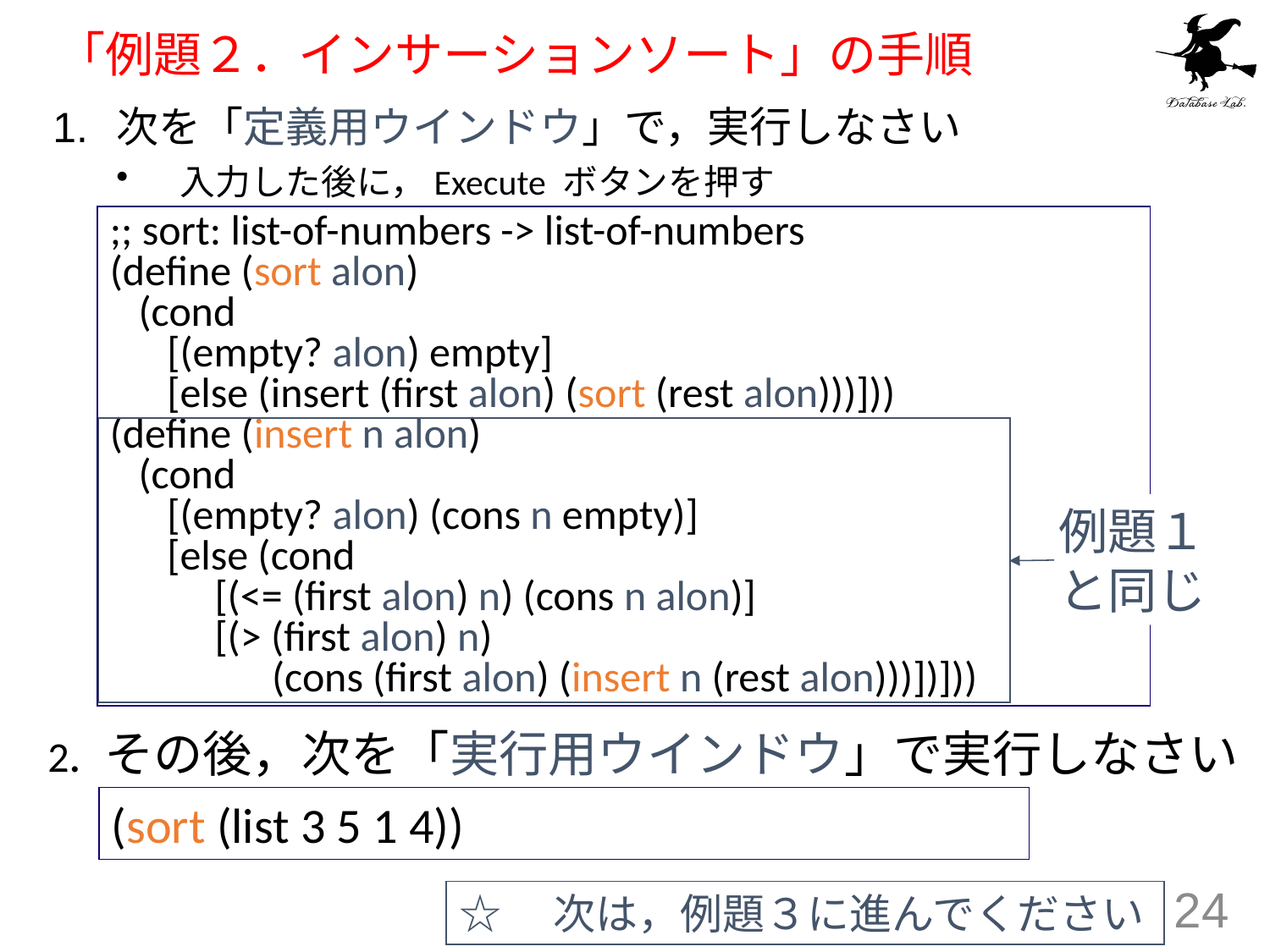

# 「例題２．インサーションソート」の手順
次を「定義用ウインドウ」で，実行しなさい
入力した後に，Execute ボタンを押す
;; sort: list-of-numbers -> list-of-numbers
(define (sort alon)
   (cond
      [(empty? alon) empty]
      [else (insert (first alon) (sort (rest alon)))]))
(define (insert n alon)
   (cond
      [(empty? alon) (cons n empty)]
      [else (cond
           [(<= (first alon) n) (cons n alon)]
           [(> (first alon) n)
                 (cons (first alon) (insert n (rest alon)))])]))

例題１
と同じ

2. その後，次を「実行用ウインドウ」で実行しなさい
(sort (list 3 5 1 4))
☆　次は，例題３に進んでください
24